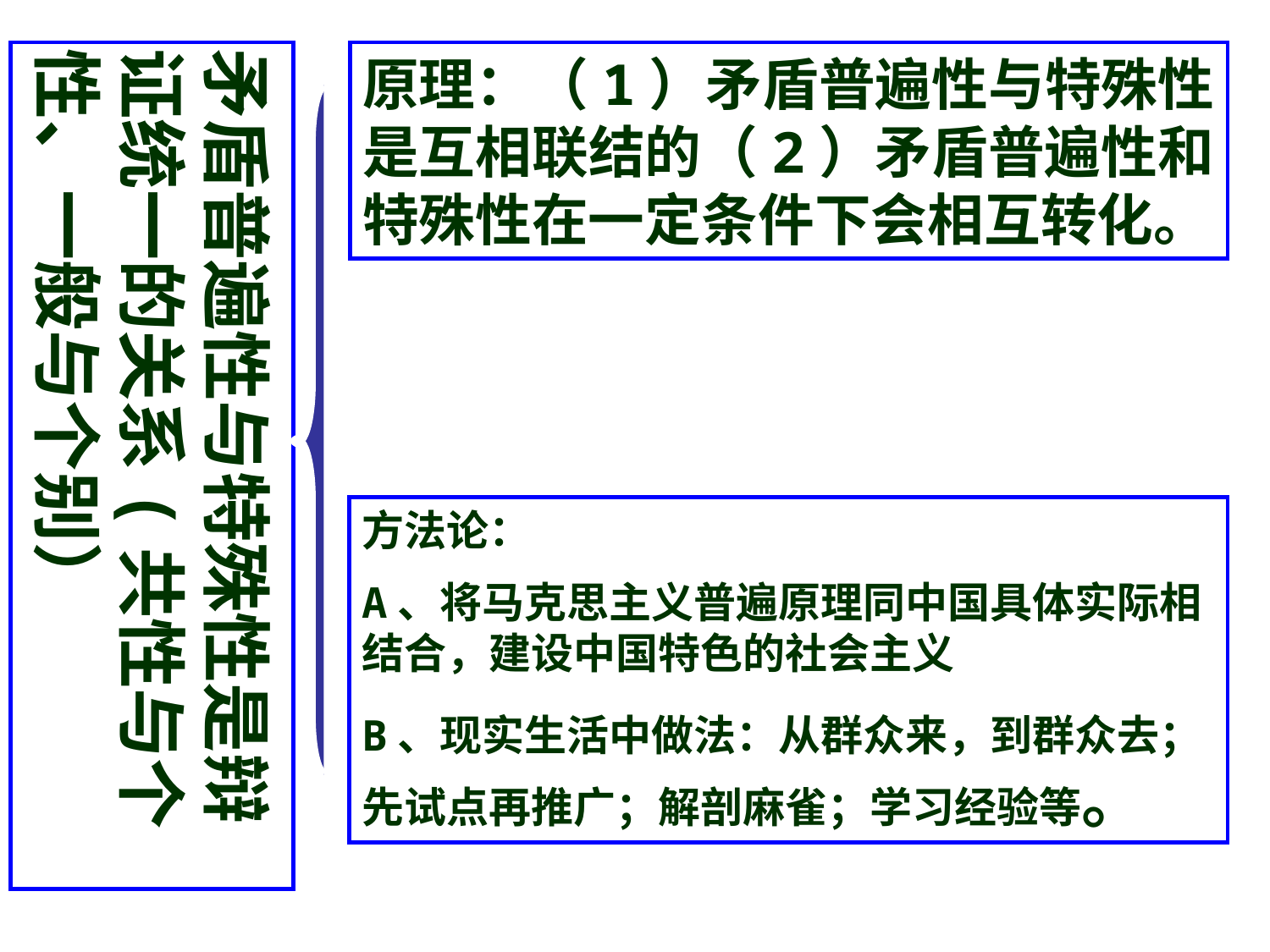

矛盾普遍性与特殊性是辩证统一的关系(共性与个性、一般与个别）
原理：（1）矛盾普遍性与特殊性是互相联结的（2）矛盾普遍性和特殊性在一定条件下会相互转化。

方法论：
A、将马克思主义普遍原理同中国具体实际相结合，建设中国特色的社会主义
B、现实生活中做法：从群众来，到群众去；先试点再推广；解剖麻雀；学习经验等。